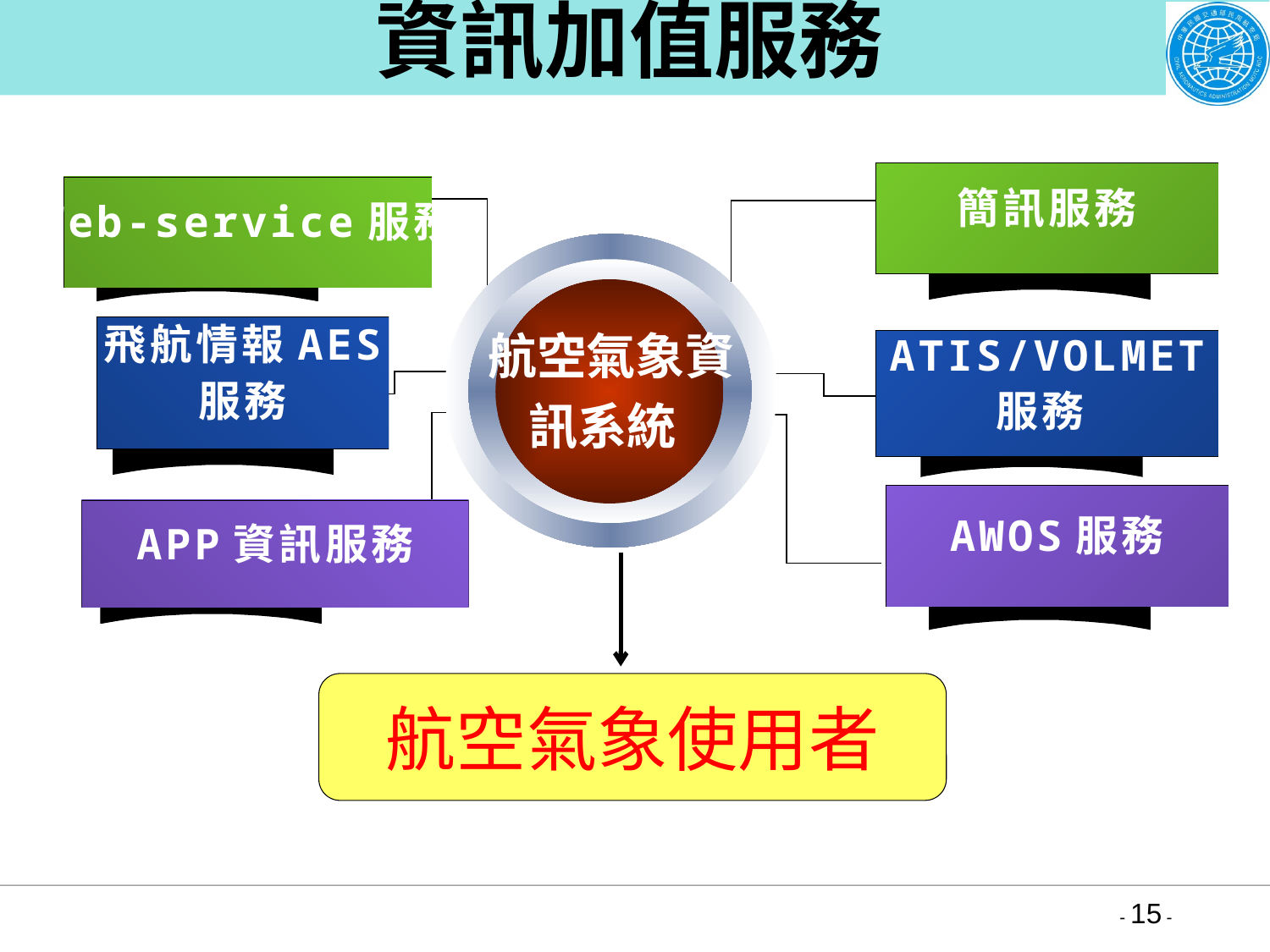

資訊加值服務
Web-service服務

飛航情報AES

服務

APP資訊服務

簡訊服務

ATIS/VOLMET

服務

AWOS服務

航空氣象資訊系統
航空氣象使用者